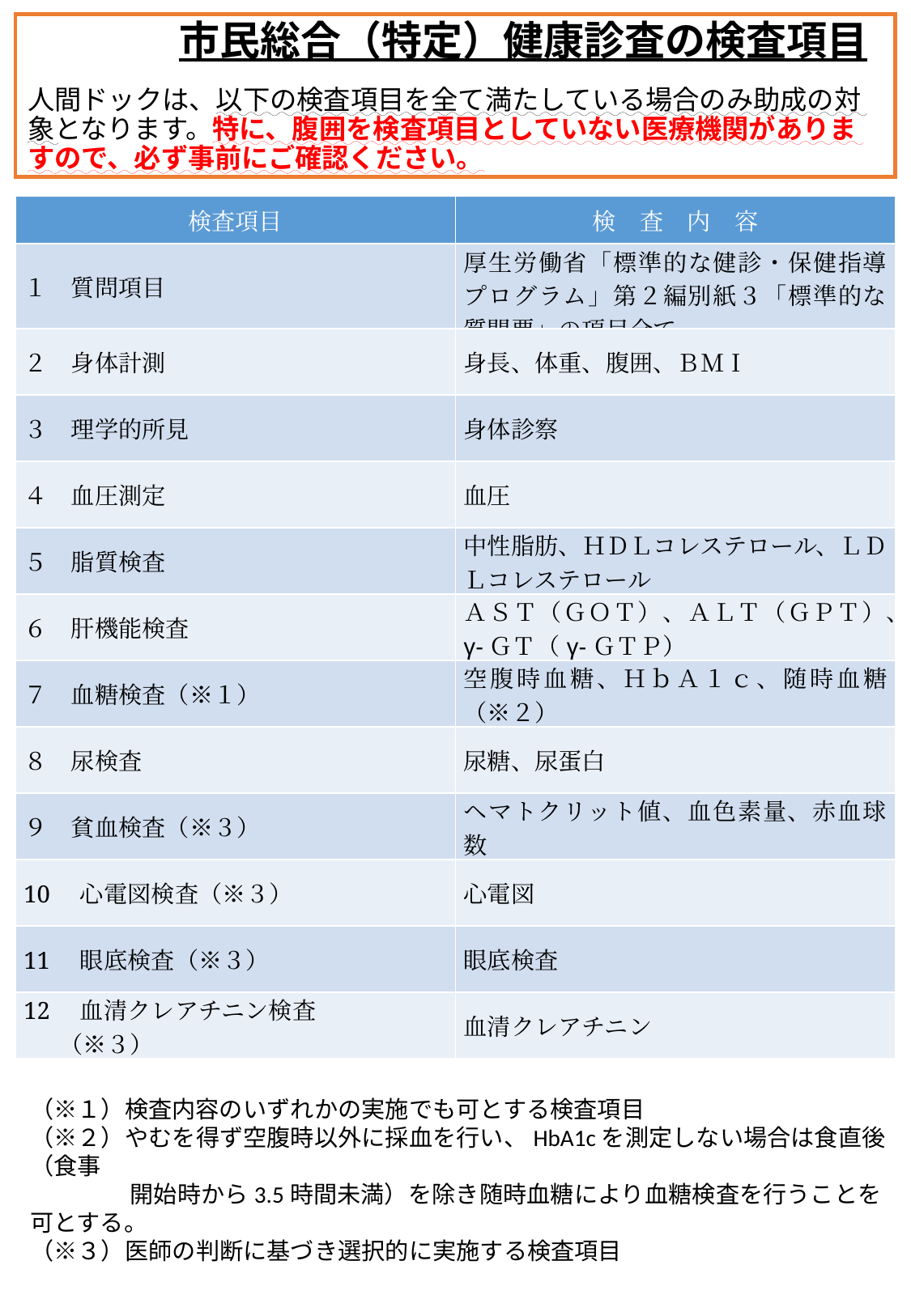

市民総合（特定）健康診査の検査項目
人間ドックは、以下の検査項目を全て満たしている場合のみ助成の対象となります。特に、腹囲を検査項目としていない医療機関がありますので、必ず事前にご確認ください。
| 検査項目 | 検　査　内　容 |
| --- | --- |
| １　質問項目 | 厚生労働省「標準的な健診・保健指導プログラム」第２編別紙３「標準的な質問票」の項目全て |
| ２　身体計測 | 身長、体重、腹囲、ＢＭＩ |
| ３　理学的所見 | 身体診察 |
| ４　血圧測定 | 血圧 |
| ５　脂質検査 | 中性脂肪、ＨＤＬコレステロール、ＬＤＬコレステロール |
| ６　肝機能検査 | ＡＳＴ（ＧＯＴ）、ＡＬＴ（ＧＰＴ）、γ-ＧＴ（γ-ＧＴＰ） |
| ７　血糖検査（※１） | 空腹時血糖、ＨｂＡ１ｃ、随時血糖（※２） |
| ８　尿検査 | 尿糖、尿蛋白 |
| ９　貧血検査（※３） | ヘマトクリット値、血色素量、赤血球数 |
| 10　心電図検査（※３） | 心電図 |
| 11　眼底検査（※３） | 眼底検査 |
| 12　血清クレアチニン検査 （※３） | 血清クレアチニン |
（※１）検査内容のいずれかの実施でも可とする検査項目
（※２）やむを得ず空腹時以外に採血を行い、HbA1cを測定しない場合は食直後（食事
　　　　 開始時から3.5時間未満）を除き随時血糖により血糖検査を行うことを可とする。
（※３）医師の判断に基づき選択的に実施する検査項目